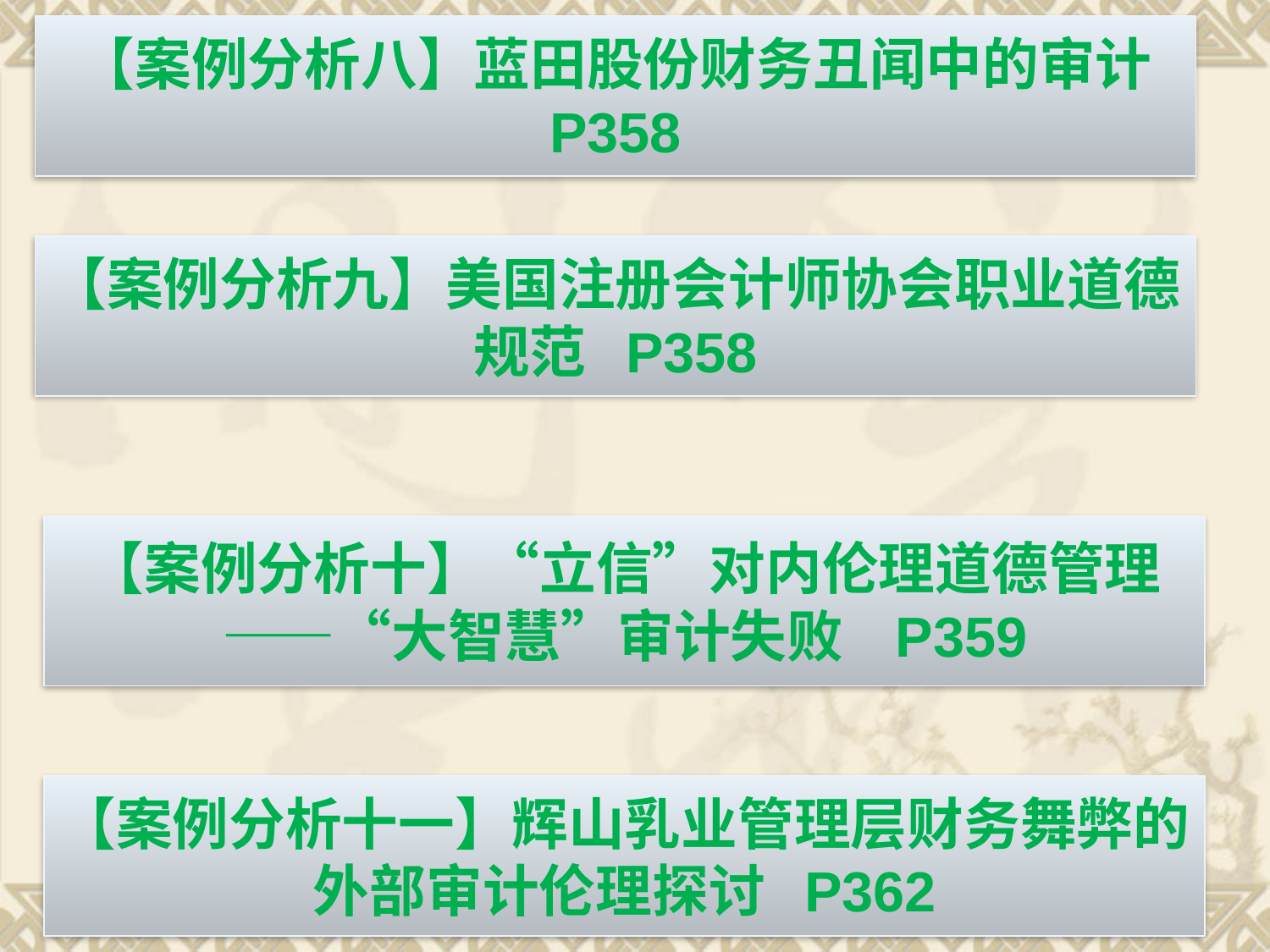

【案例分析八】蓝田股份财务丑闻中的审计
P358
【案例分析九】美国注册会计师协会职业道德规范  P358
【案例分析十】“立信”对内伦理道德管理——“大智慧”审计失败   P359
【案例分析十一】辉山乳业管理层财务舞弊的外部审计伦理探讨  P362